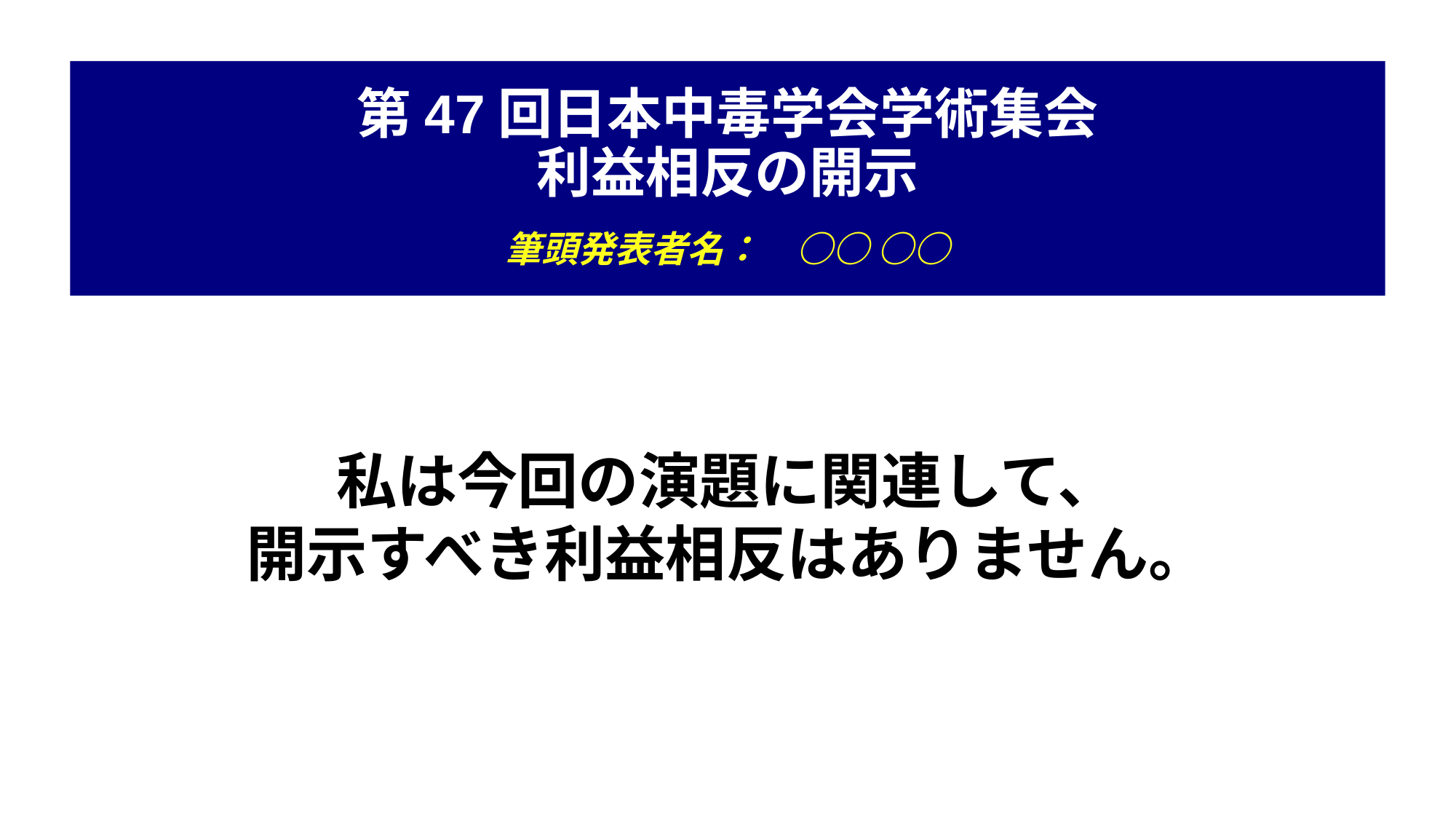

第47回日本中毒学会学術集会
利益相反の開示
　
筆頭発表者名：　○○ ○○
私は今回の演題に関連して、
開示すべき利益相反はありません。